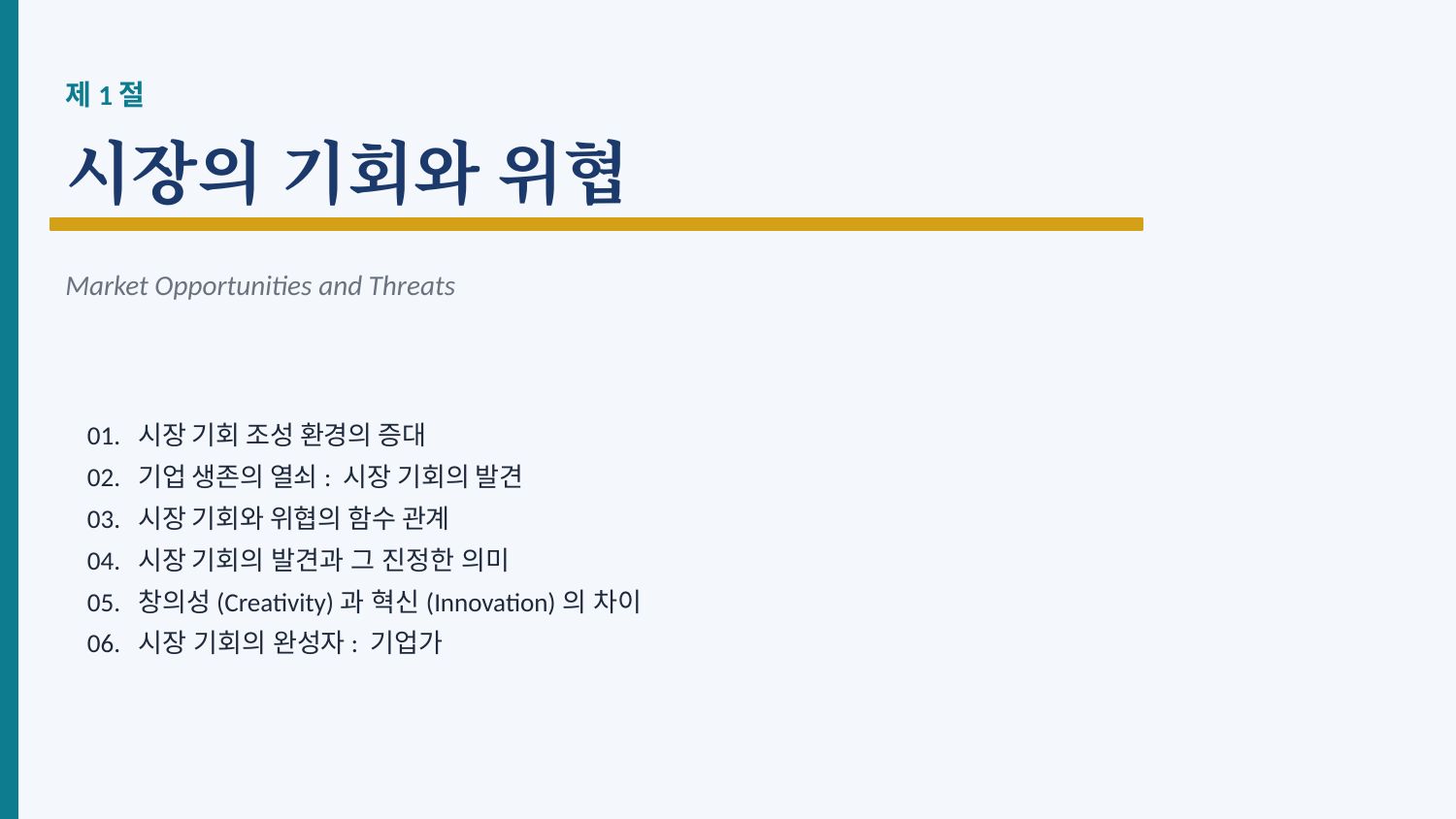

제1절
시장의 기회와 위협

Market Opportunities and Threats
01.  시장 기회 조성 환경의 증대
02.  기업 생존의 열쇠: 시장 기회의 발견
03.  시장 기회와 위협의 함수 관계
04.  시장 기회의 발견과 그 진정한 의미
05.  창의성(Creativity)과 혁신(Innovation)의 차이
06.  시장 기회의 완성자: 기업가